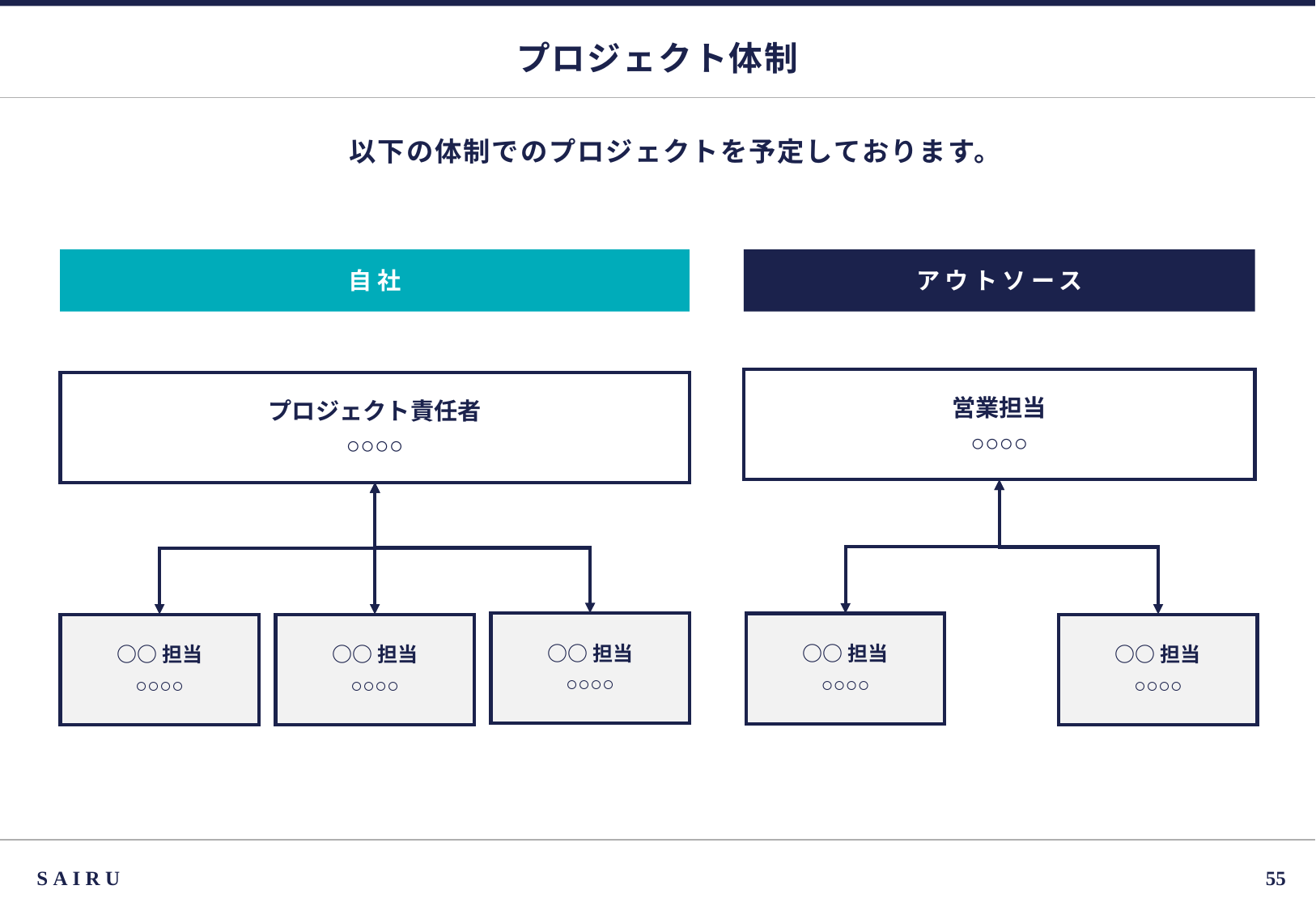

# プロジェクト体制
以下の体制でのプロジェクトを予定しております。
自社
アウトソース
営業担当
○○○○
プロジェクト責任者
○○○○
○○担当
○○○○
○○担当
○○○○
○○担当
○○○○
○○担当
○○○○
○○担当
○○○○
SAIRU
55